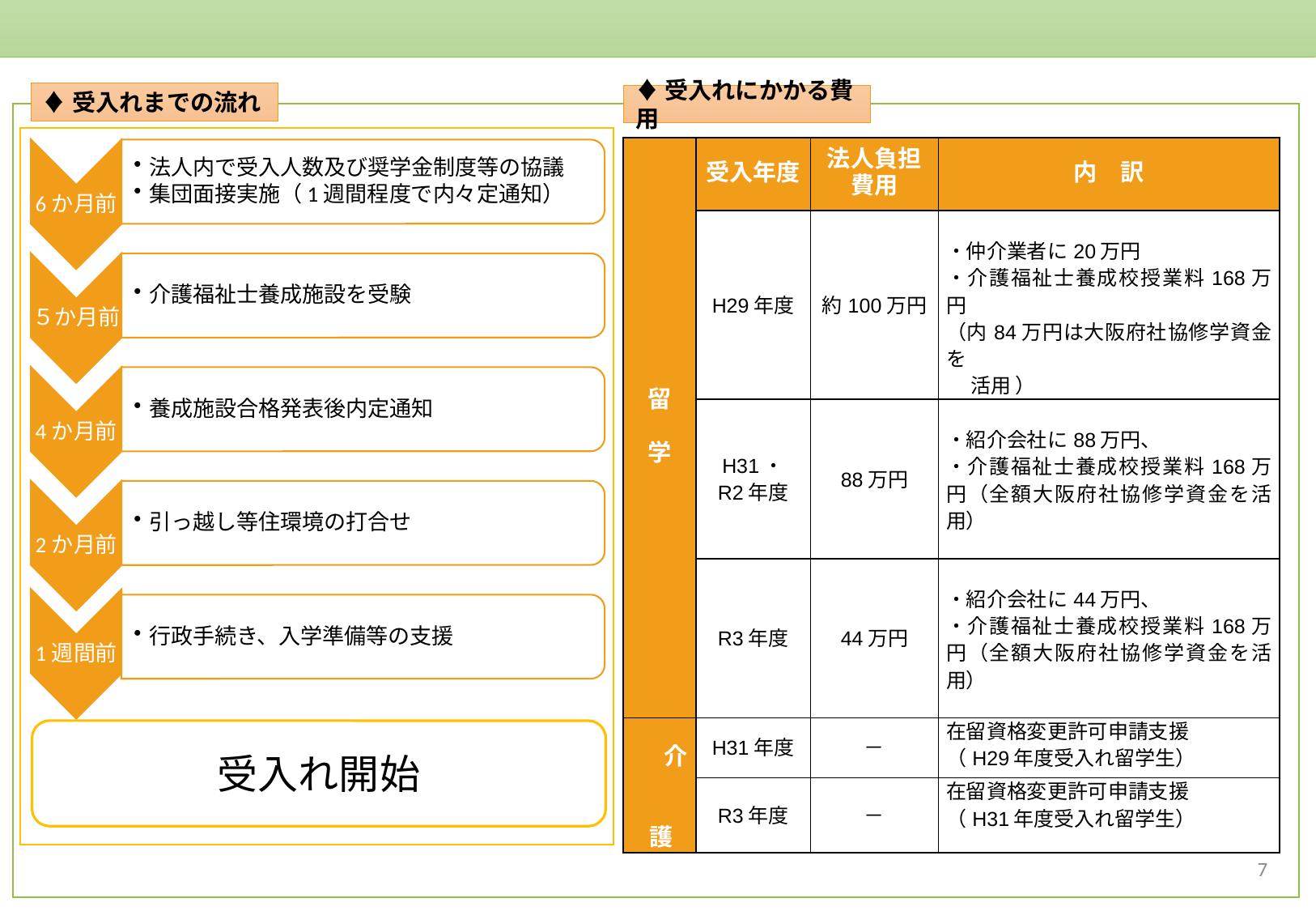

②　有限会社　ライフケアひまわり（Ｐ２）
♦受入れまでの流れ
♦受入れにかかる費用

| 留　学 | 受入年度 | 法人負担費用 | 内　訳 |
| --- | --- | --- | --- |
|  | H29年度 | 約100万円 | ・仲介業者に20万円 ・介護福祉士養成校授業料168万円 （内84万円は大阪府社協修学資金を 　 活用 ） |
|  | H31・ R2年度 | 88万円 | ・紹介会社に88万円、 ・介護福祉士養成校授業料168万円（全額大阪府社協修学資金を活用） |
|  | R3年度 | 44万円 | ・紹介会社に44万円、 ・介護福祉士養成校授業料168万円（全額大阪府社協修学資金を活用） |
| 介　 護 | H31年度 | － | 在留資格変更許可申請支援  （H29年度受入れ留学生） |
|  | R3年度 | － | 在留資格変更許可申請支援 （H31年度受入れ留学生） |
6か月前
法人内で受入人数及び奨学金制度等の協議
集団面接実施（1週間程度で内々定通知）
５か月前
介護福祉士養成施設を受験
4か月前
養成施設合格発表後内定通知
2か月前
引っ越し等住環境の打合せ
1週間前
行政手続き、入学準備等の支援

受入れ開始
7